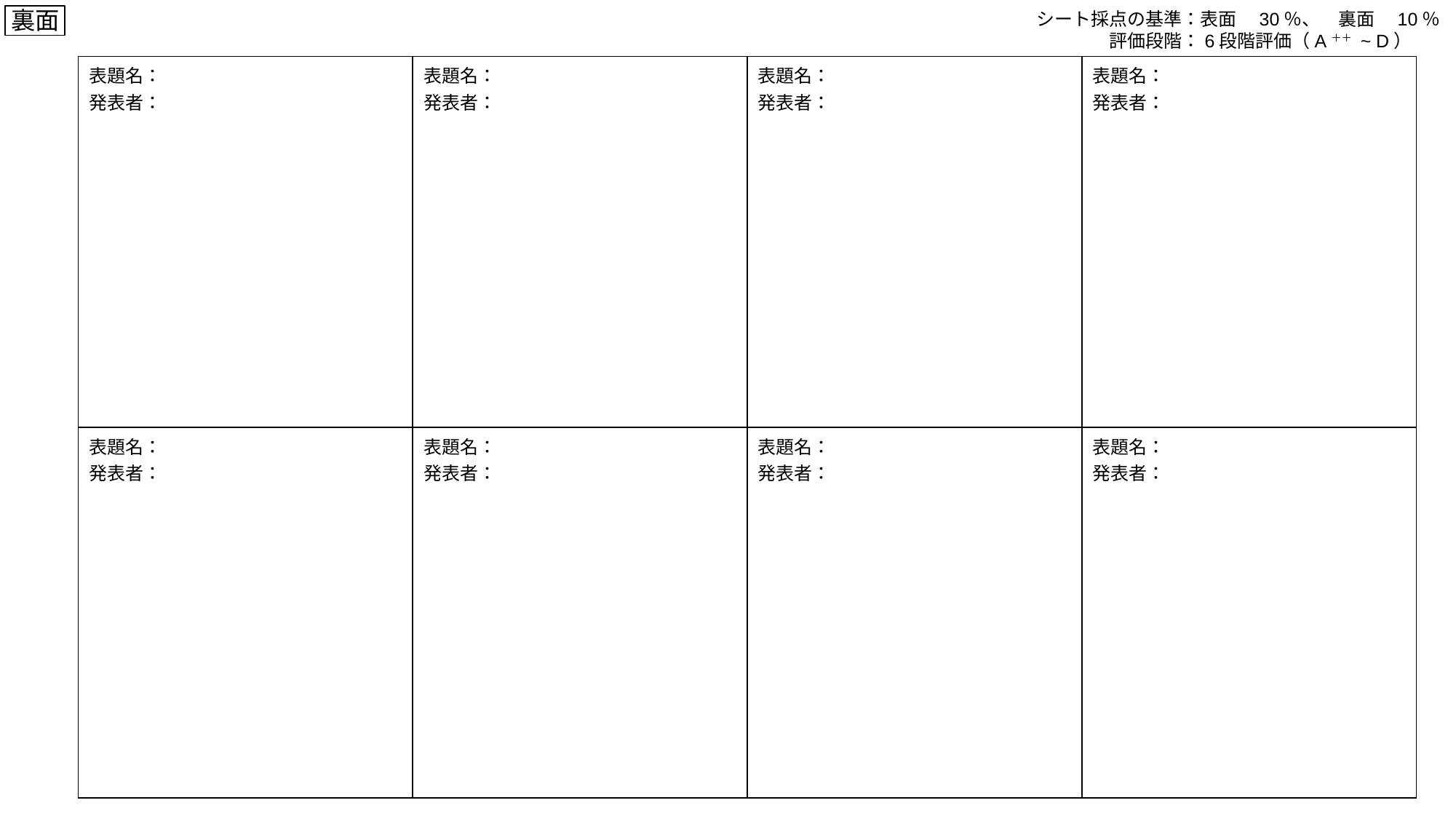

裏面
シート採点の基準：表面　30％、　裏面　10％
　　　　評価段階：6段階評価（A＋＋ ~ D）

| 表題名： 発表者： | 表題名： 発表者： | 表題名： 発表者： | 表題名： 発表者： |
| --- | --- | --- | --- |
| 表題名： 発表者： | 表題名： 発表者： | 表題名： 発表者： | 表題名： 発表者： |